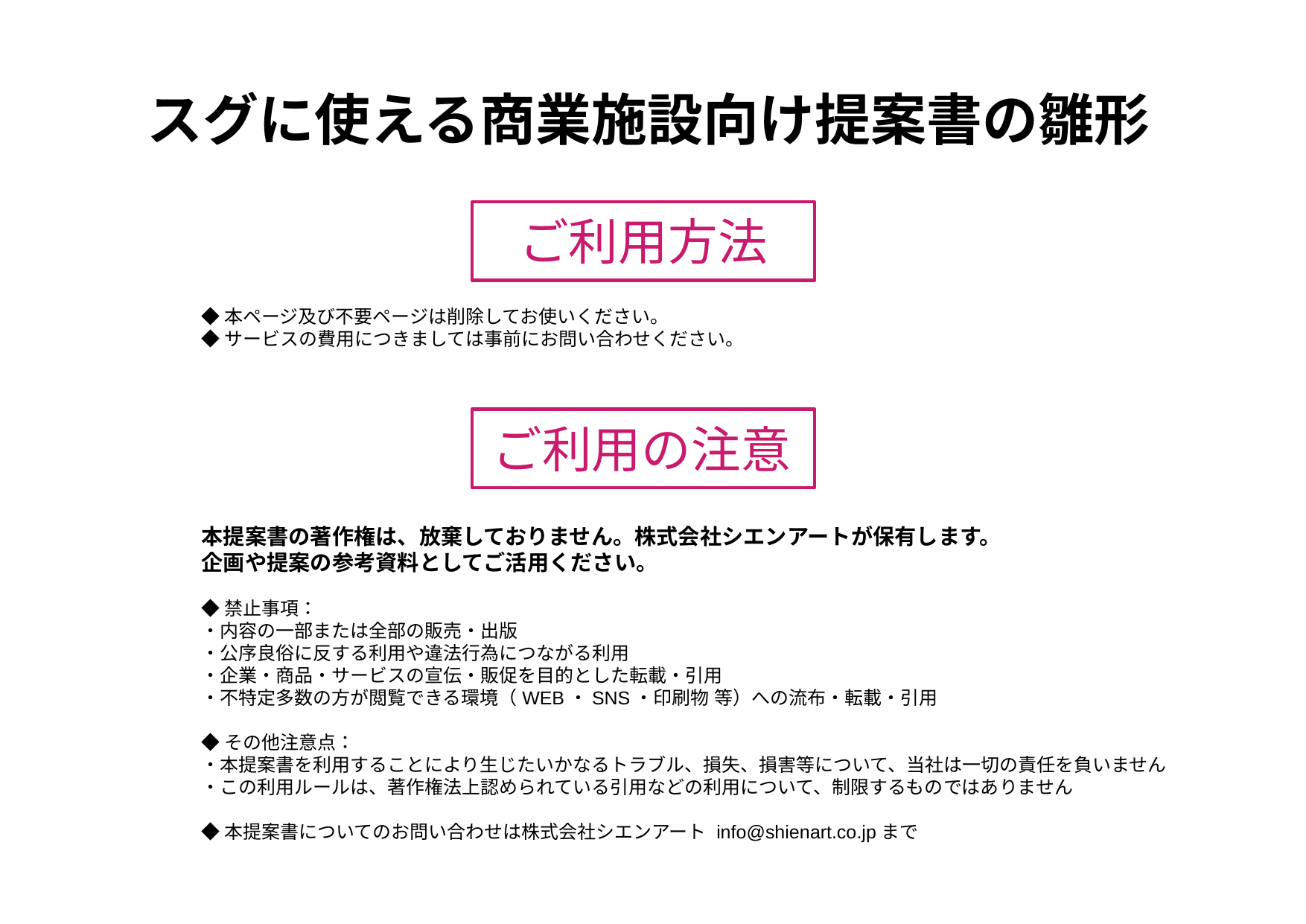

スグに使える商業施設向け提案書の雛形

ご利用方法
◆本ページ及び不要ページは削除してお使いください。
◆サービスの費用につきましては事前にお問い合わせください。

ご利用の注意
本提案書の著作権は、放棄しておりません。株式会社シエンアートが保有します。
企画や提案の参考資料としてご活用ください。

◆禁止事項：
・内容の一部または全部の販売・出版
・公序良俗に反する利用や違法行為につながる利用
・企業・商品・サービスの宣伝・販促を目的とした転載・引用
・不特定多数の方が閲覧できる環境（WEB・SNS・印刷物 等）への流布・転載・引用

◆その他注意点：
・本提案書を利用することにより生じたいかなるトラブル、損失、損害等について、当社は一切の責任を負いません
・この利用ルールは、著作権法上認められている引用などの利用について、制限するものではありません

◆本提案書についてのお問い合わせは株式会社シエンアート info@shienart.co.jpまで